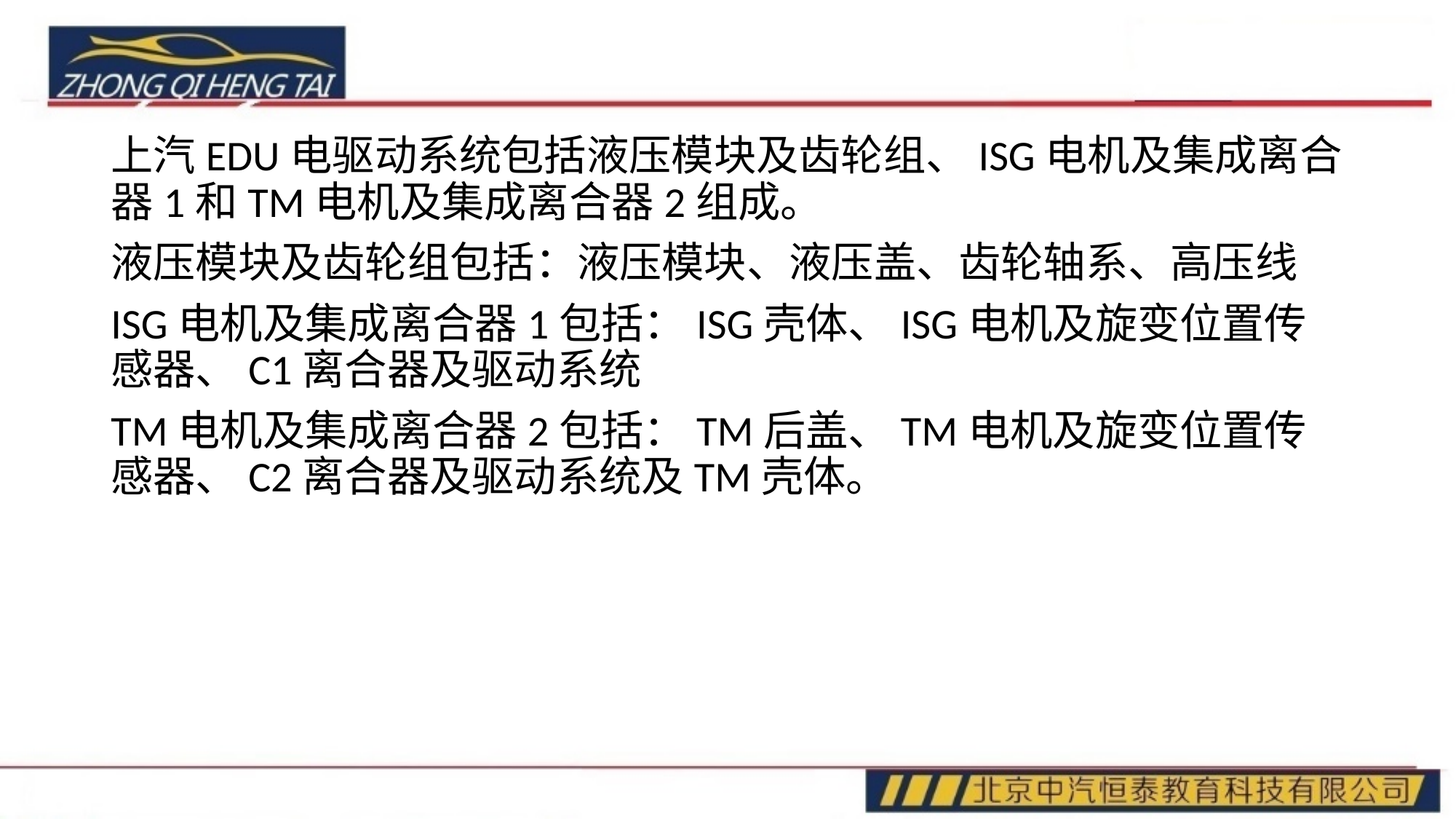

上汽EDU电驱动系统包括液压模块及齿轮组、ISG电机及集成离合器1和TM电机及集成离合器2组成。
液压模块及齿轮组包括：液压模块、液压盖、齿轮轴系、高压线
ISG电机及集成离合器1包括：ISG壳体、ISG电机及旋变位置传感器、C1离合器及驱动系统
TM电机及集成离合器2包括：TM后盖、TM电机及旋变位置传感器、C2离合器及驱动系统及TM壳体。